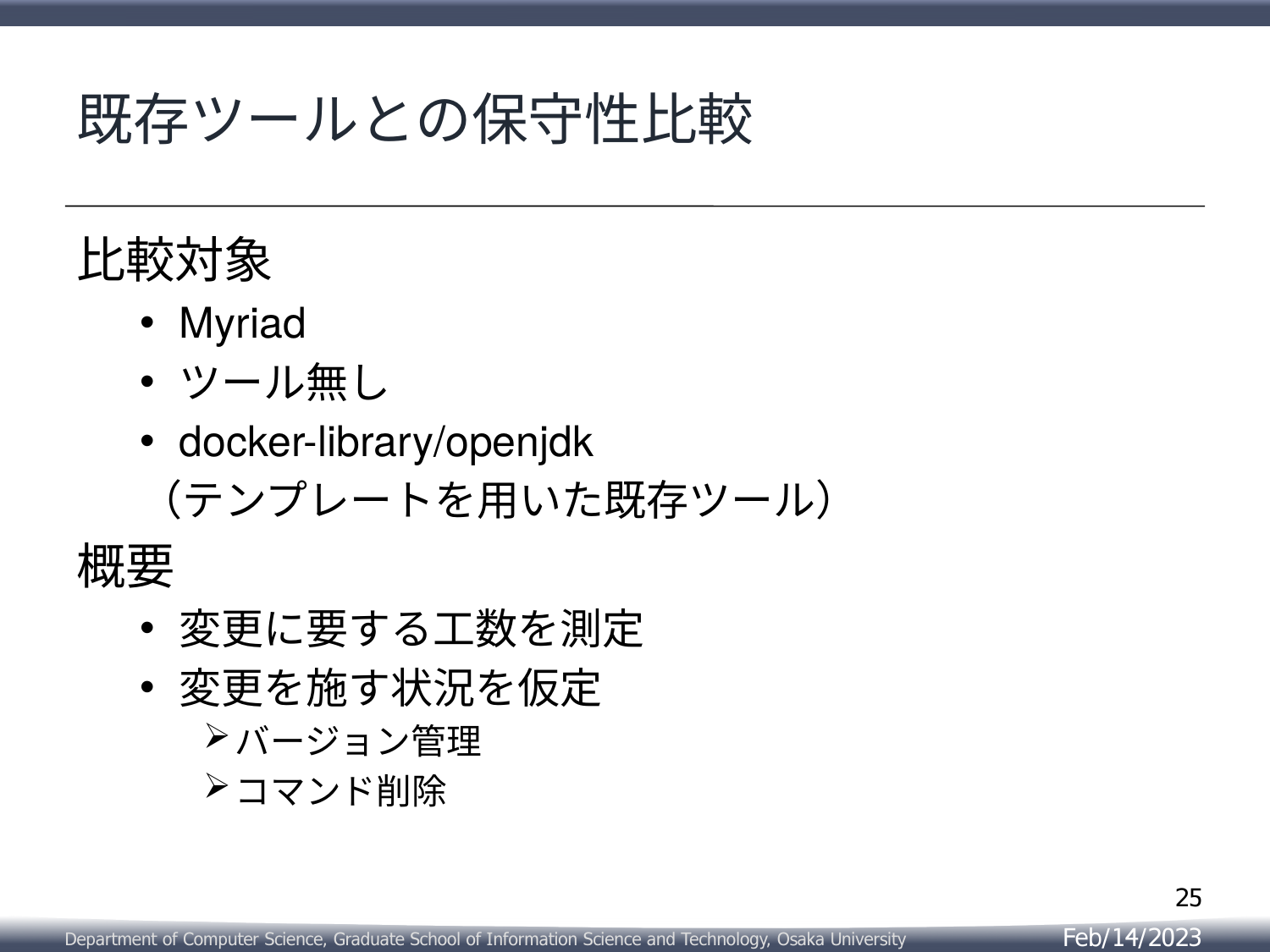

# 既存ツールとの保守性比較
比較対象
Myriad
ツール無し
docker-library/openjdk
（テンプレートを用いた既存ツール）
概要
変更に要する工数を測定
変更を施す状況を仮定
バージョン管理
コマンド削除
25
Feb/14/2023